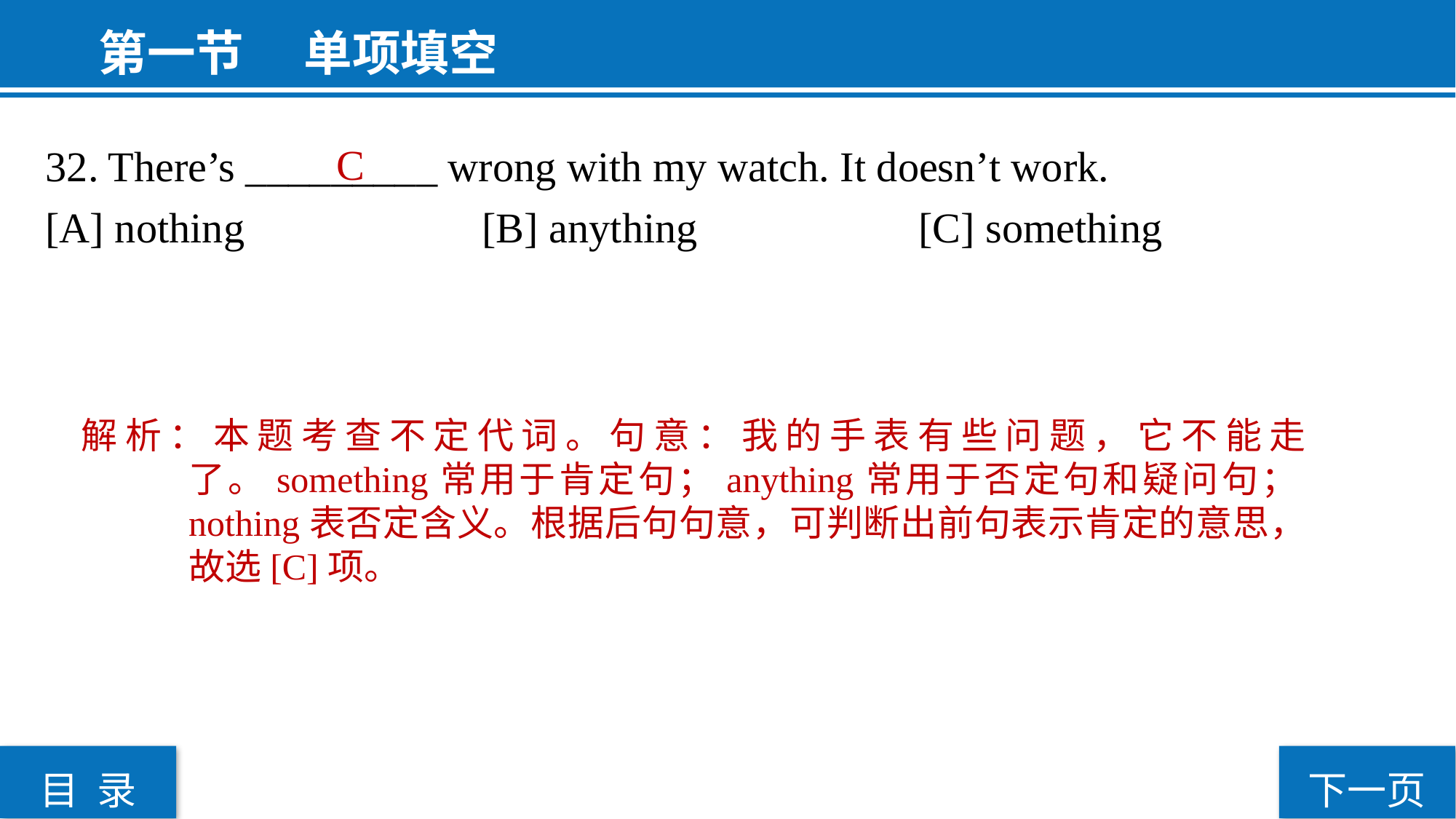

第一节  单项填空
32. There’s _________ wrong with my watch. It doesn’t work.
[A] nothing 			[B] anything 		[C] something
C
解析：本题考查不定代词。句意：我的手表有些问题，它不能走了。something常用于肯定句；anything常用于否定句和疑问句；nothing表否定含义。根据后句句意，可判断出前句表示肯定的意思，故选[C]项。